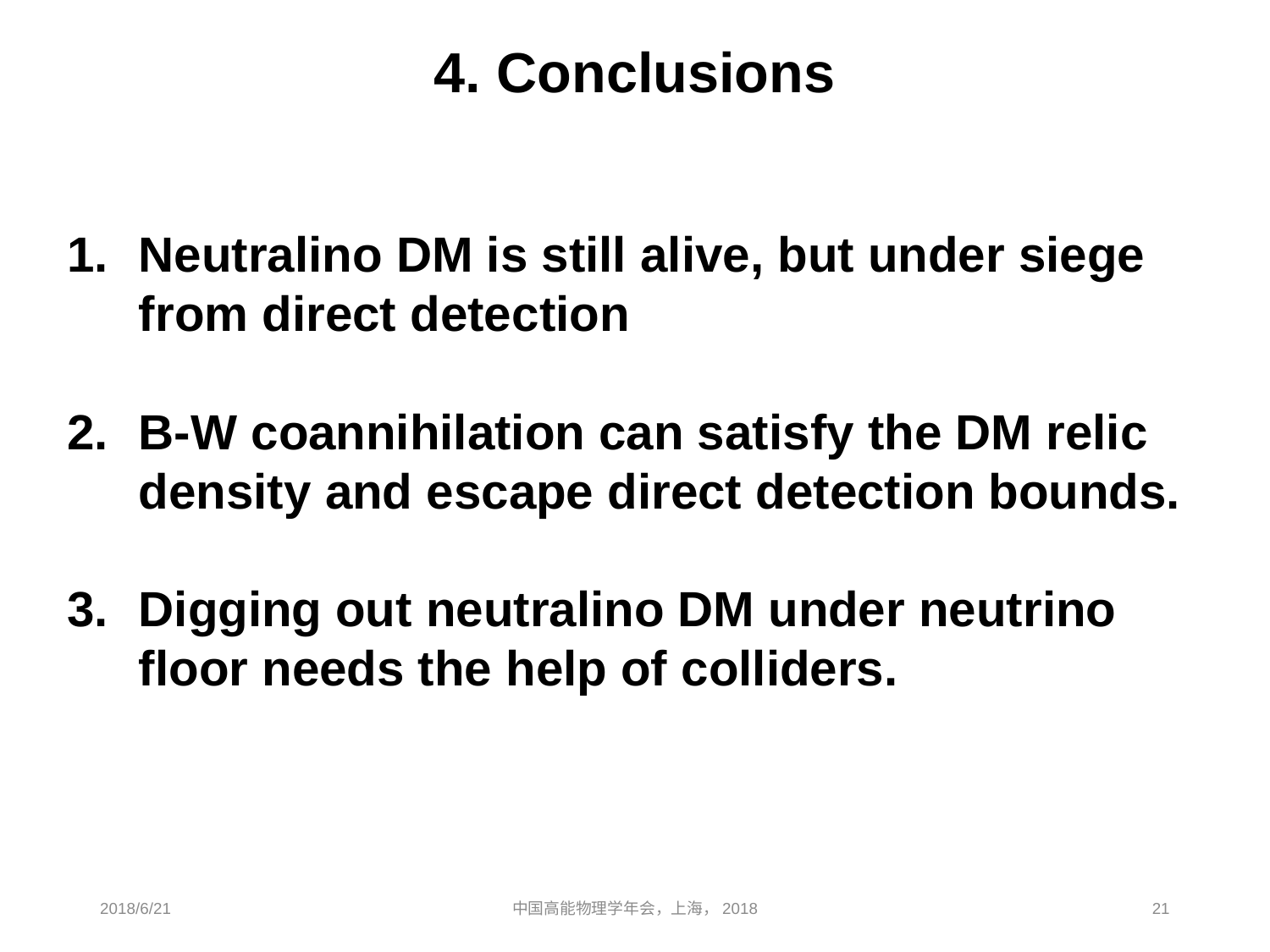

# 4. Conclusions
Neutralino DM is still alive, but under siege from direct detection

B-W coannihilation can satisfy the DM relic density and escape direct detection bounds.

Digging out neutralino DM under neutrino floor needs the help of colliders.
2018/6/21
中国高能物理学年会，上海，2018
21